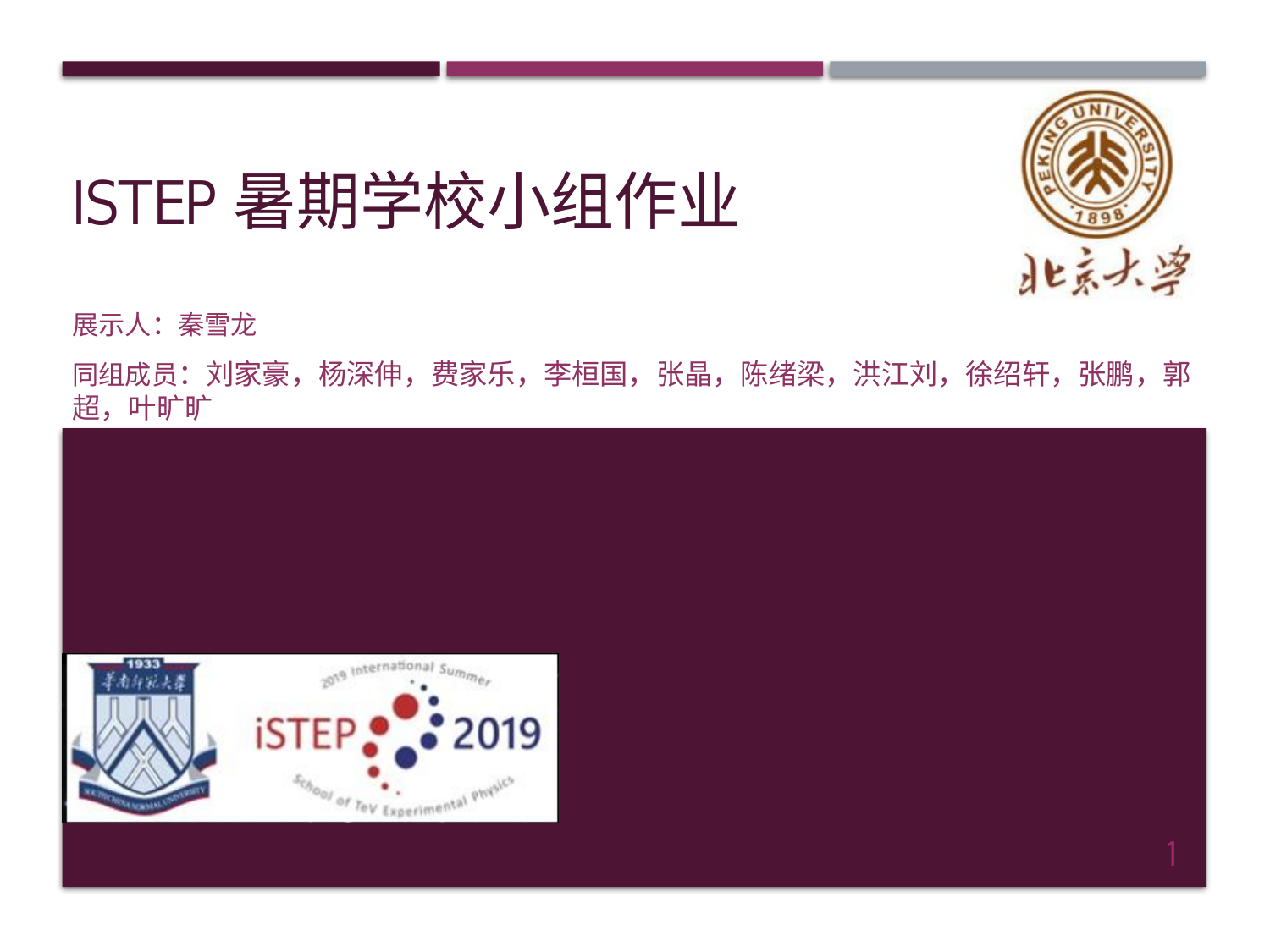

# Istep暑期学校小组作业
展示人：秦雪龙
同组成员：刘家豪，杨深伸，费家乐，李桓国，张晶，陈绪梁，洪江刘，徐绍轩，张鹏，郭超，叶旷旷
1